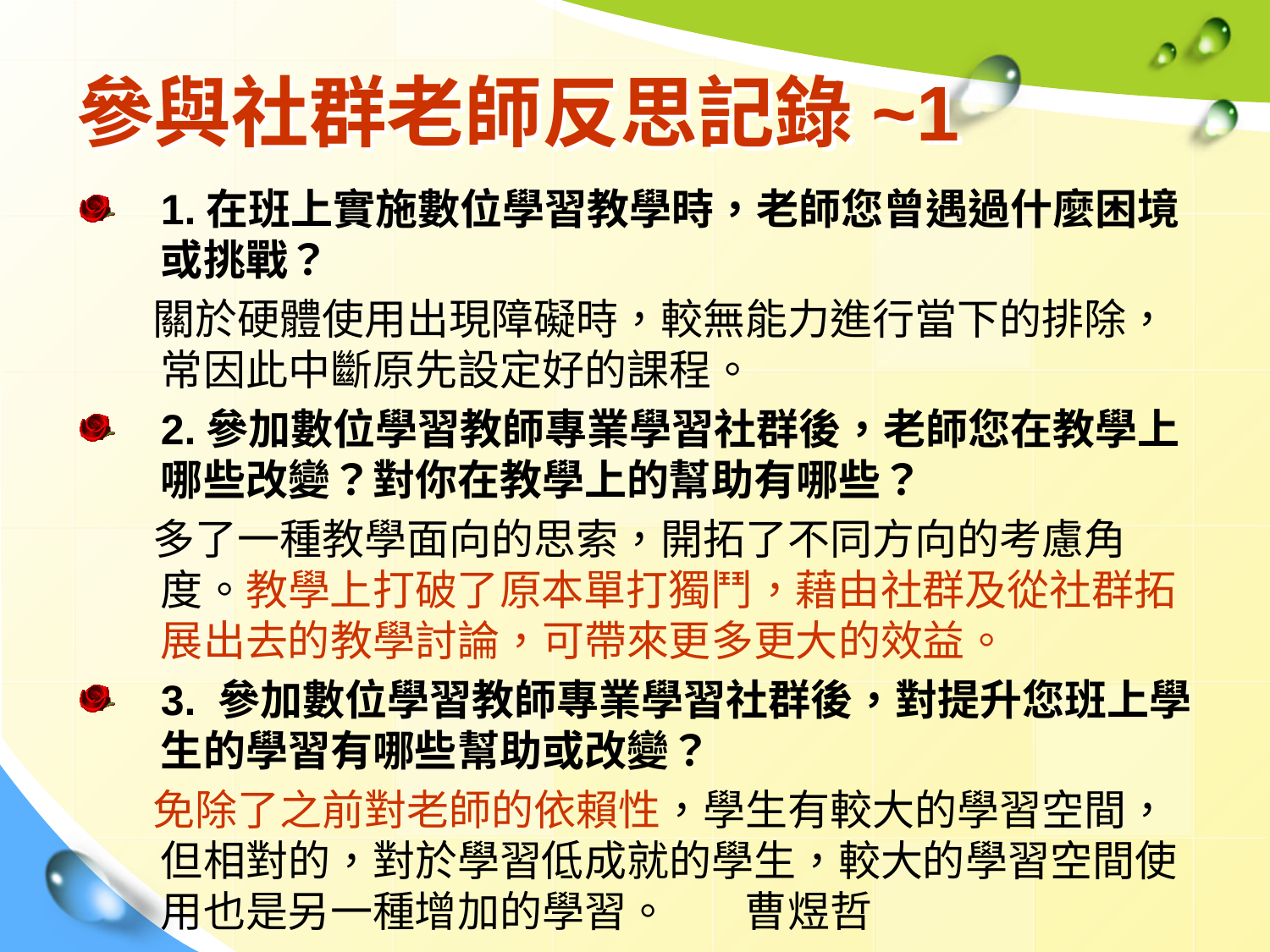

# 參與社群老師反思記錄~1
1.在班上實施數位學習教學時，老師您曾遇過什麼困境或挑戰？
       關於硬體使用出現障礙時，較無能力進行當下的排除，常因此中斷原先設定好的課程。
2.參加數位學習教師專業學習社群後，老師您在教學上哪些改變？對你在教學上的幫助有哪些？
       多了一種教學面向的思索，開拓了不同方向的考慮角度。教學上打破了原本單打獨鬥，藉由社群及從社群拓展出去的教學討論，可帶來更多更大的效益。
3. 參加數位學習教師專業學習社群後，對提升您班上學生的學習有哪些幫助或改變？
       免除了之前對老師的依賴性，學生有較大的學習空間，但相對的，對於學習低成就的學生，較大的學習空間使用也是另一種增加的學習。        曹煜哲